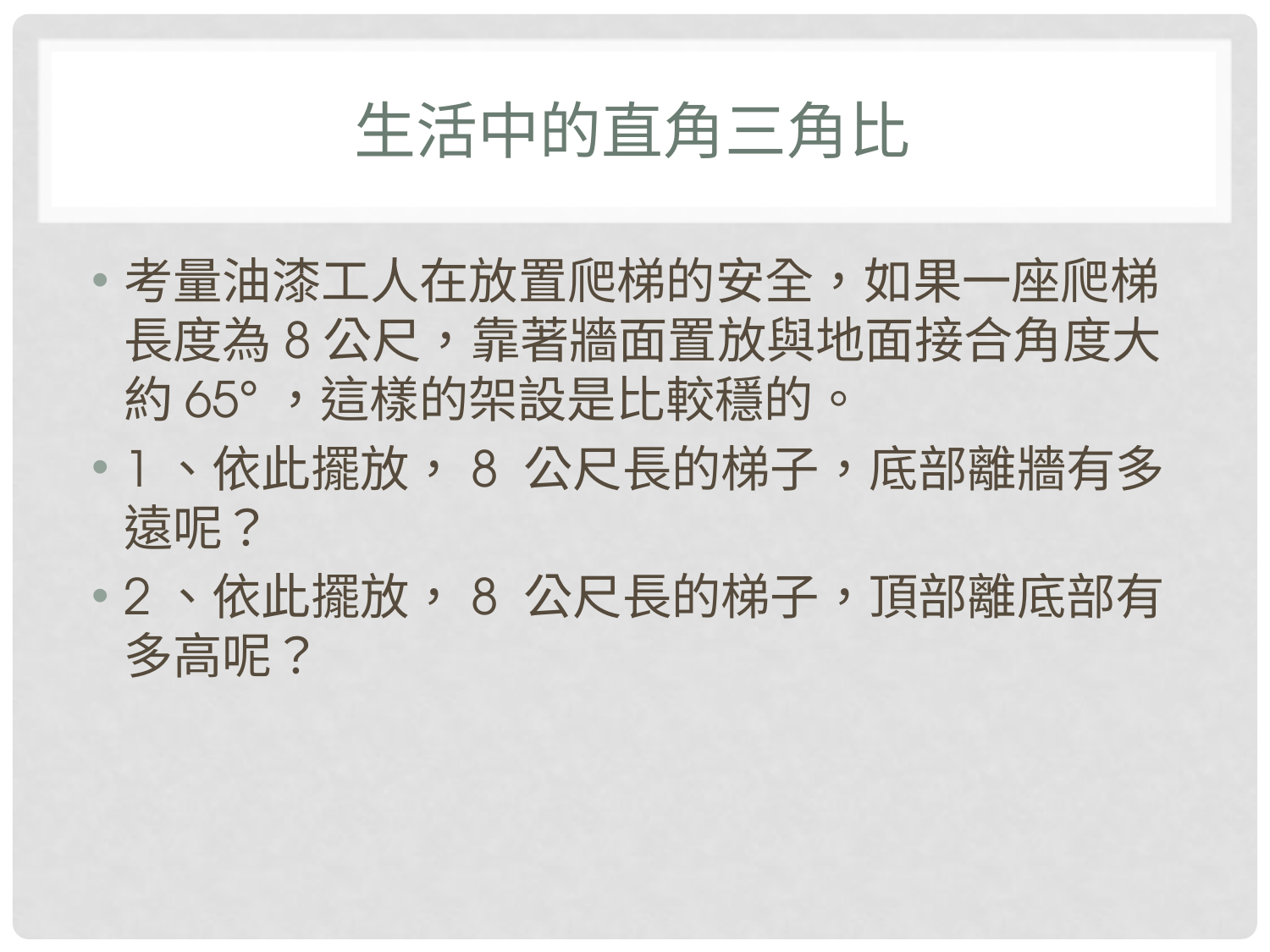

# 生活中的直角三角比
考量油漆工人在放置爬梯的安全，如果一座爬梯長度為8公尺，靠著牆面置放與地面接合角度大約65°，這樣的架設是比較穩的。
1、依此擺放，8 公尺長的梯子，底部離牆有多遠呢？
2、依此擺放，8 公尺長的梯子，頂部離底部有多高呢？